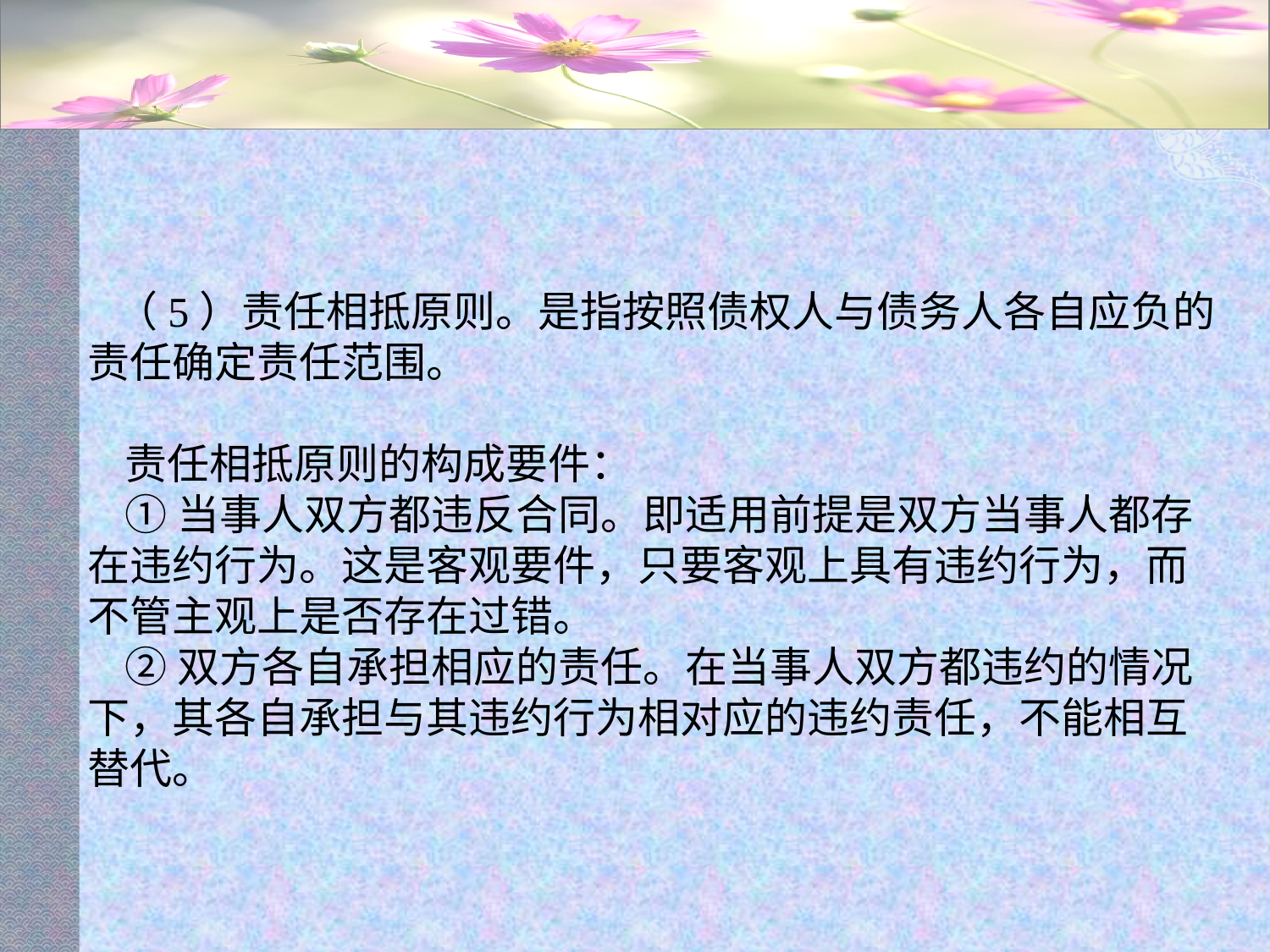

#
（5）责任相抵原则。是指按照债权人与债务人各自应负的责任确定责任范围。

责任相抵原则的构成要件：
①当事人双方都违反合同。即适用前提是双方当事人都存在违约行为。这是客观要件，只要客观上具有违约行为，而不管主观上是否存在过错。
②双方各自承担相应的责任。在当事人双方都违约的情况下，其各自承担与其违约行为相对应的违约责任，不能相互替代。